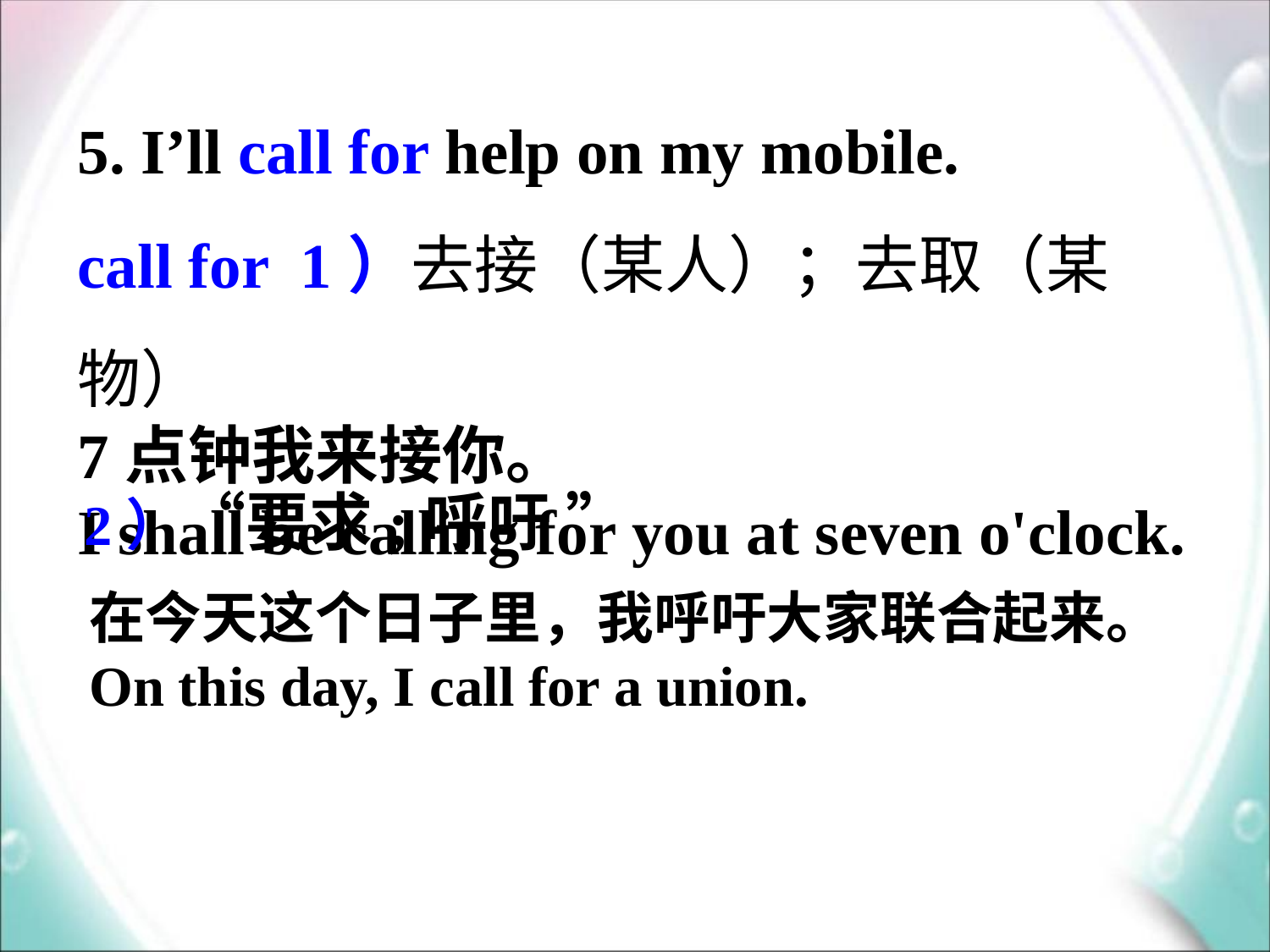

5. I’ll call for help on my mobile.
call for  1）去接（某人）；去取（某物）
7点钟我来接你。
I shall be calling for you at seven o'clock.
    2）“要求;呼吁 ”
在今天这个日子里，我呼吁大家联合起来。
On this day, I call for a union.